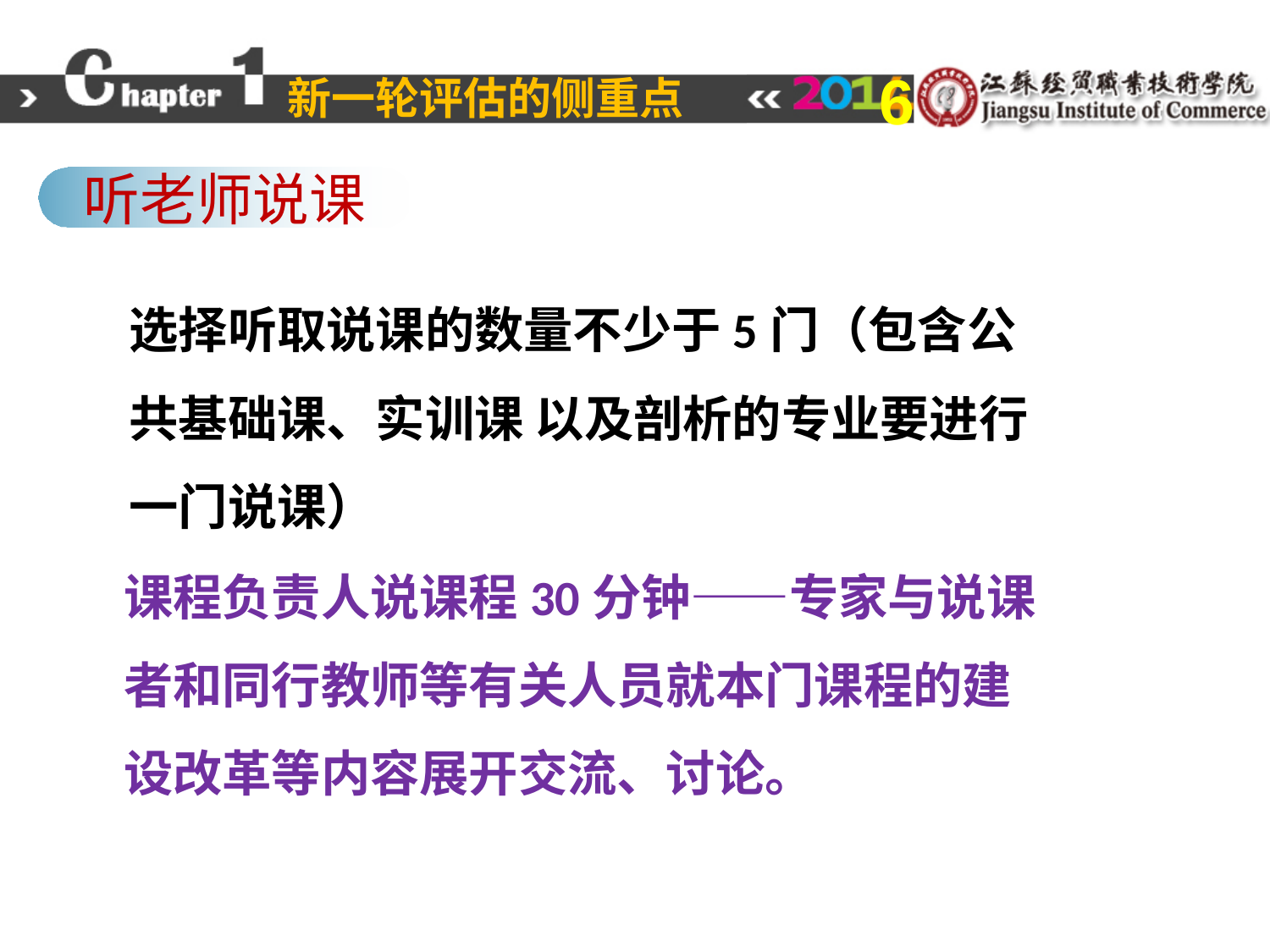

# 新一轮评估的侧重点
6
听老师说课
选择听取说课的数量不少于5门（包含公共基础课、实训课 以及剖析的专业要进行一门说课）
课程负责人说课程30分钟——专家与说课者和同行教师等有关人员就本门课程的建设改革等内容展开交流、讨论。